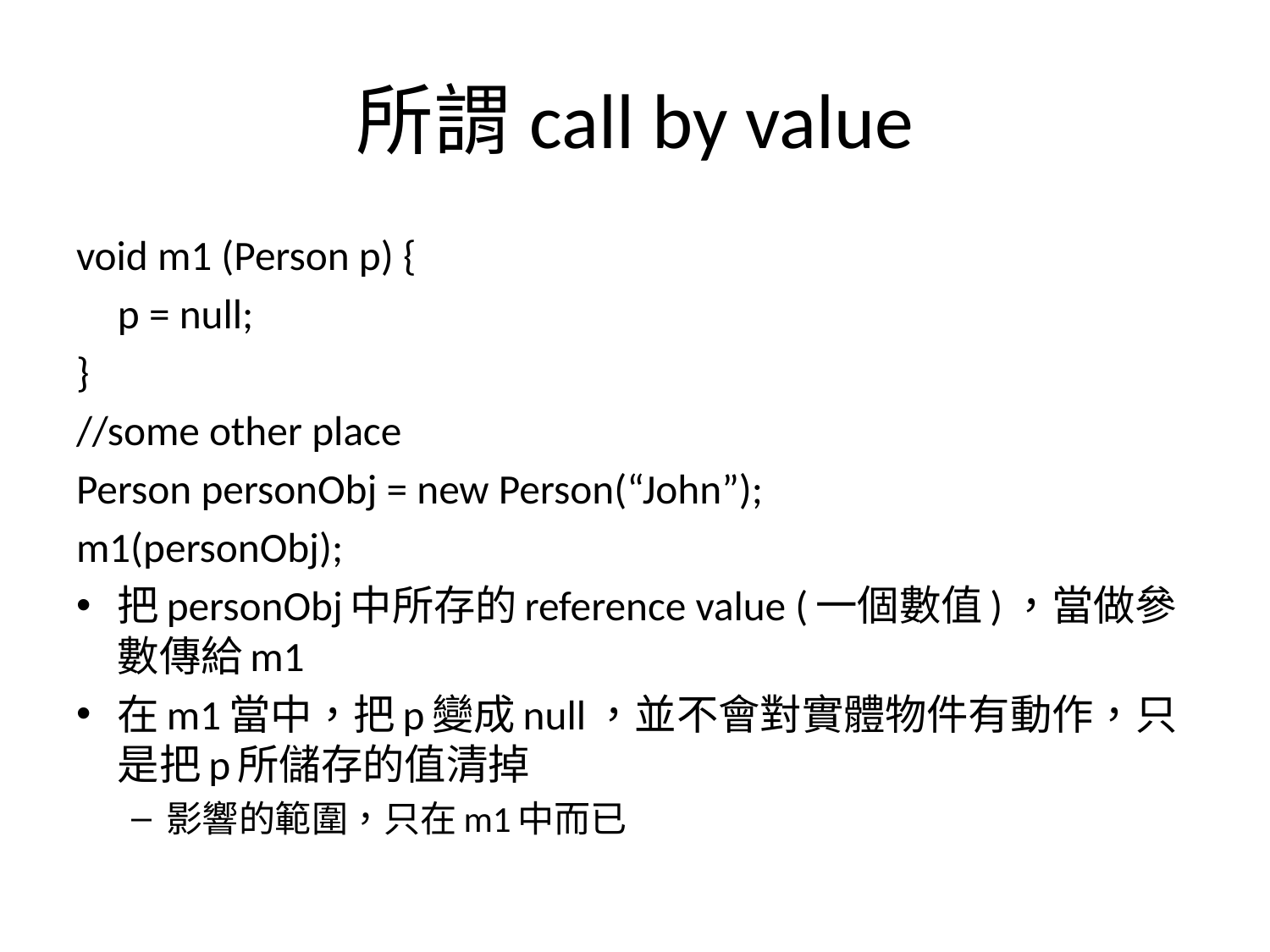

# 所謂call by value
void m1 (Person p) {
	p = null;
}
//some other place
Person personObj = new Person(“John”);
m1(personObj);
把personObj中所存的reference value (一個數值)，當做參數傳給m1
在m1當中，把p變成null，並不會對實體物件有動作，只是把p所儲存的值清掉
影響的範圍，只在m1中而已